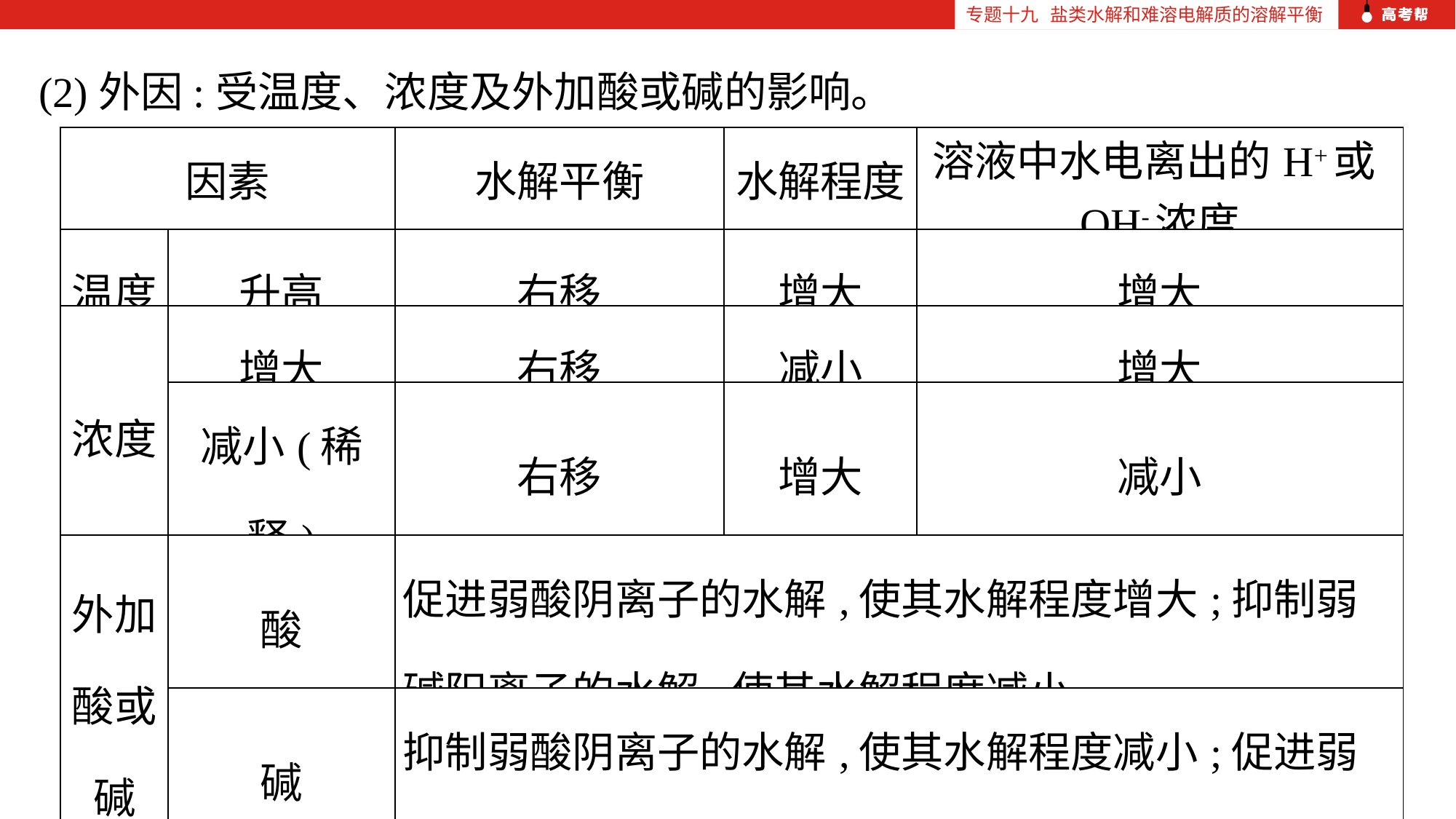

专题十九   盐类水解和难溶电解质的溶解平衡
(2)外因:受温度、浓度及外加酸或碱的影响。
| 因素 |  | 水解平衡 | 水解程度 | 溶液中水电离出的H+或OH-浓度 |
| --- | --- | --- | --- | --- |
| 温度 | 升高 | 右移 | 增大 | 增大 |
| 浓度 | 增大 | 右移 | 减小 | 增大 |
|  | 减小(稀释) | 右移 | 增大 | 减小 |
| 外加 酸或碱 | 酸 | 促进弱酸阴离子的水解,使其水解程度增大;抑制弱碱阳离子的水解,使其水解程度减小 |  |  |
|  | 碱 | 抑制弱酸阴离子的水解,使其水解程度减小;促进弱碱阳离子的水解,使其水解程度增大 |  |  |